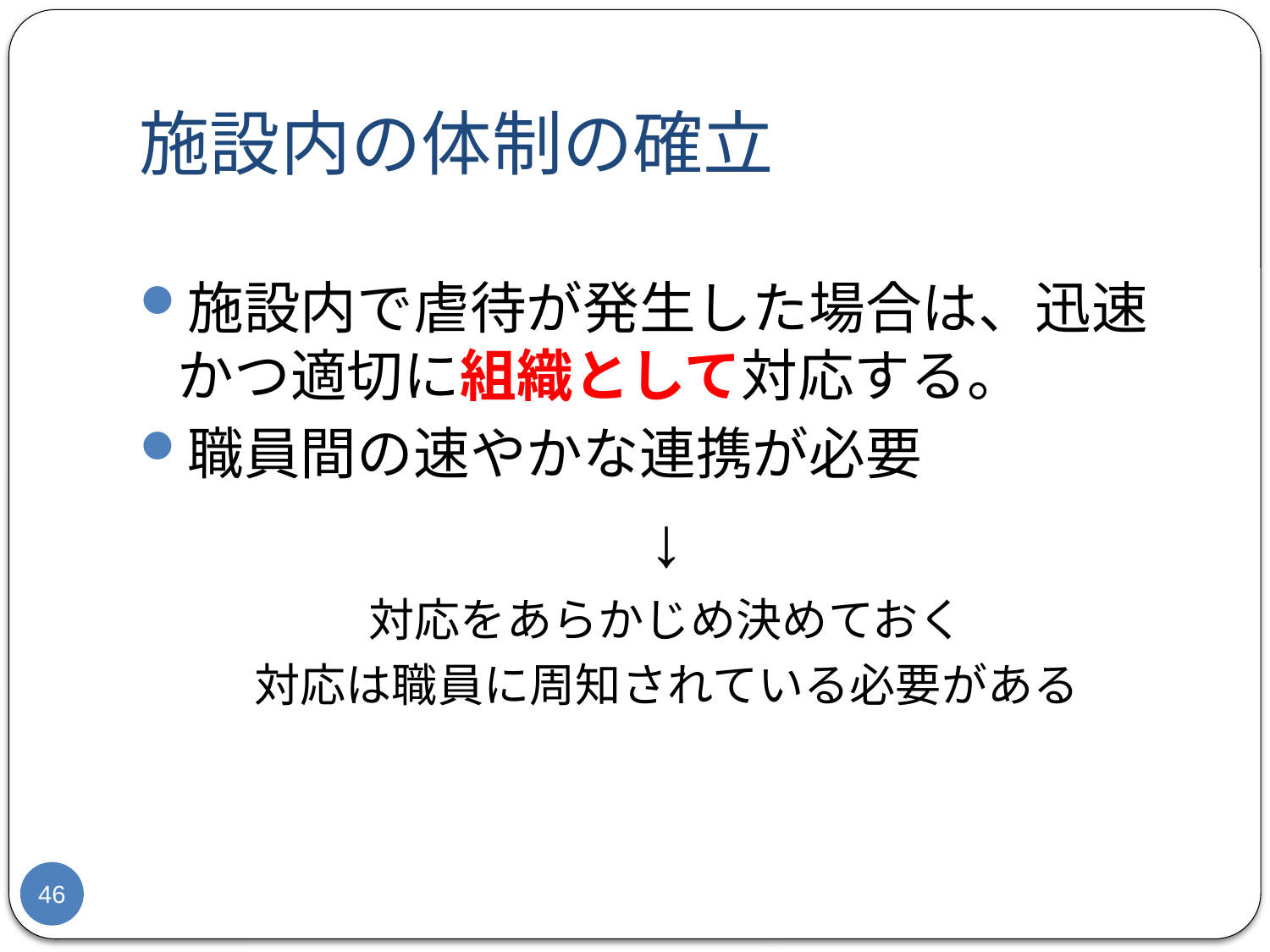

# 施設内の体制の確立

施設内で虐待が発生した場合は、迅速かつ適切に組織として対応する。
職員間の速やかな連携が必要
↓
対応をあらかじめ決めておく
対応は職員に周知されている必要がある
46